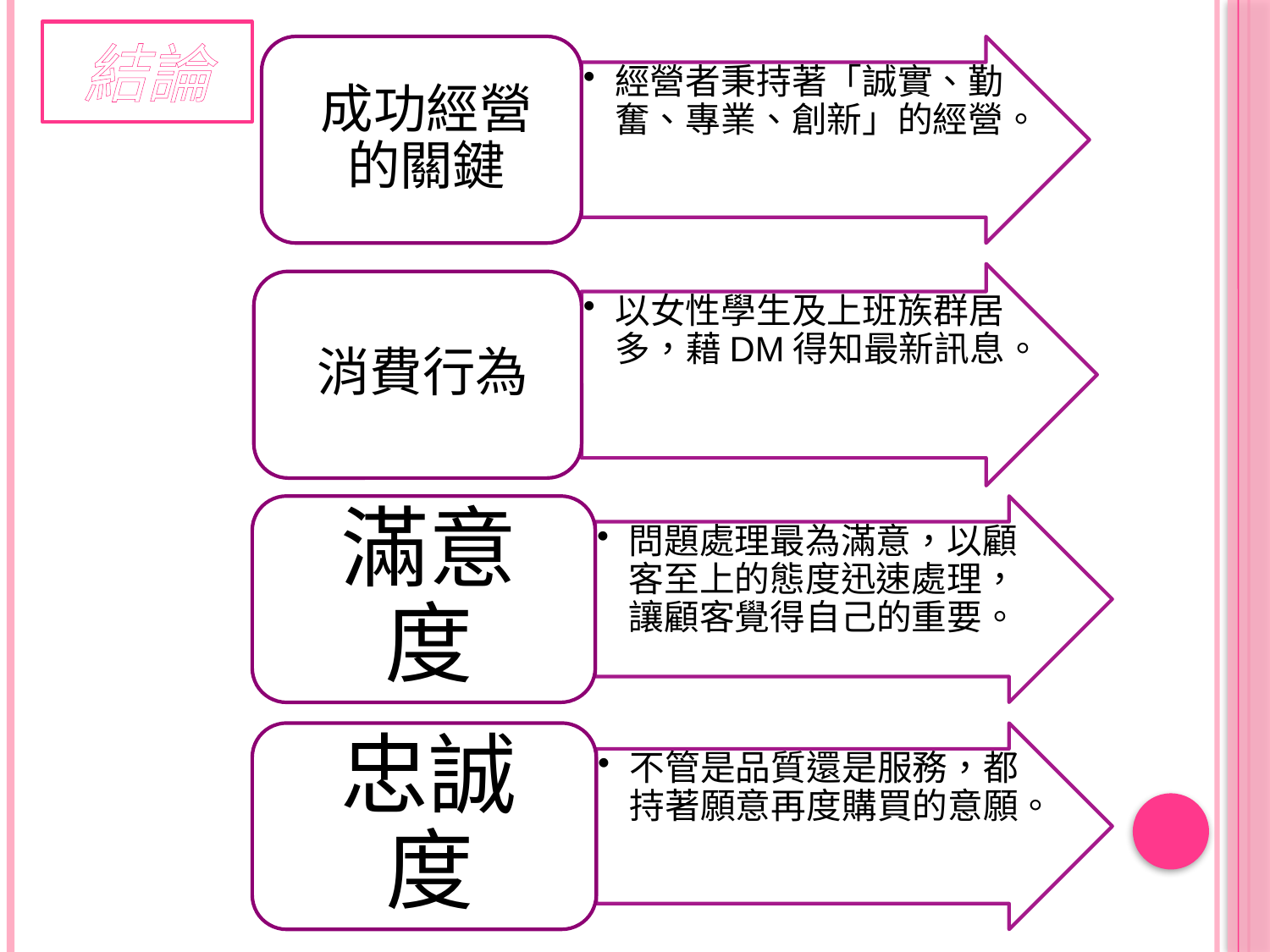

結論
經營者秉持著「誠實、勤奮、專業、創新」的經營。

成功經營的關鍵
以女性學生及上班族群居多，藉DM得知最新訊息。
消費行為
問題處理最為滿意，以顧客至上的態度迅速處理，讓顧客覺得自己的重要。

滿意度
不管是品質還是服務，都持著願意再度購買的意願。
忠誠度